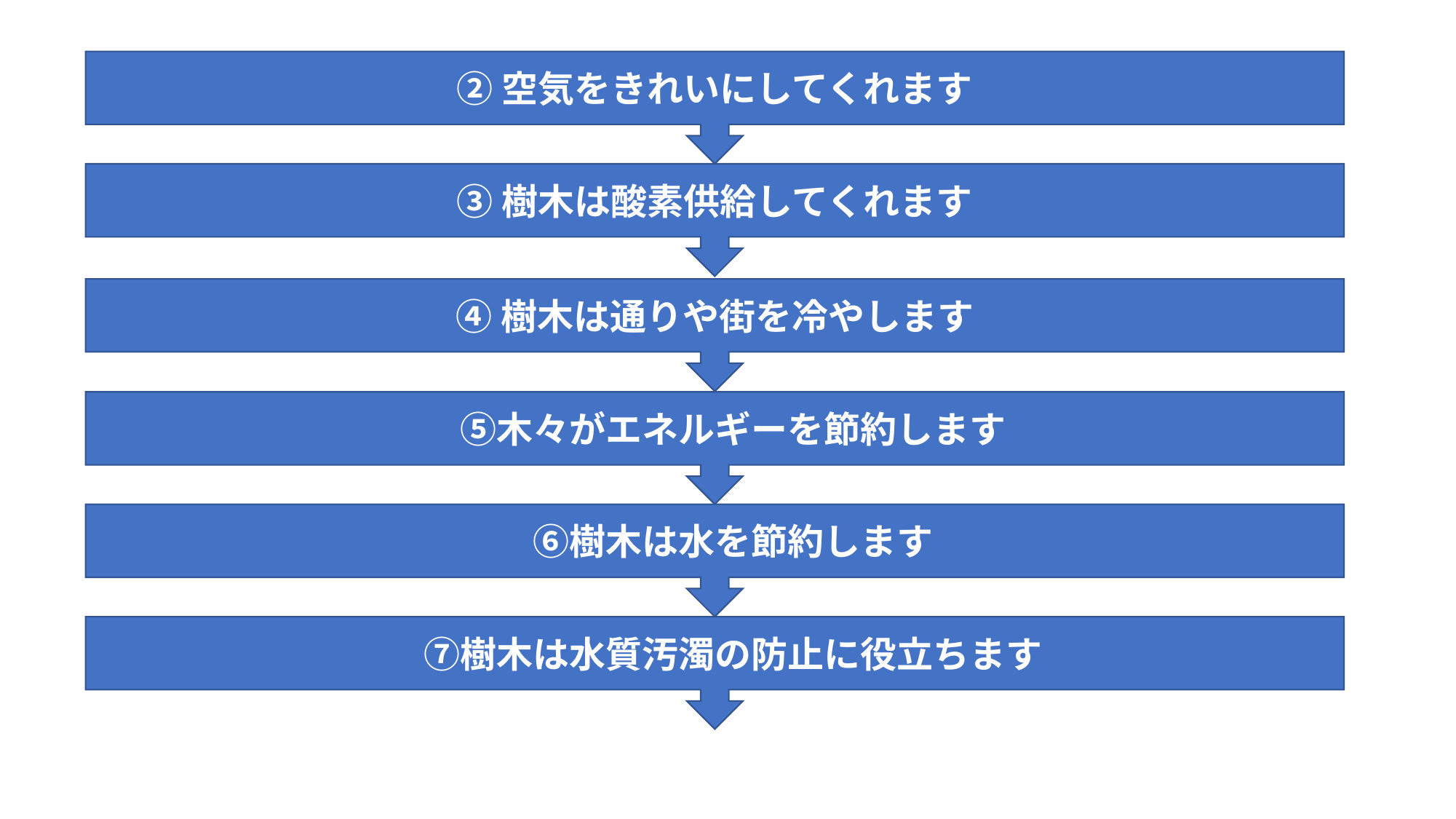

②空気をきれいにしてくれます
③樹木は酸素供給してくれます
④樹木は通りや街を冷やします
　⑤木々がエネルギーを節約します
　⑥樹木は水を節約します
　⑦樹木は水質汚濁の防止に役立ちます